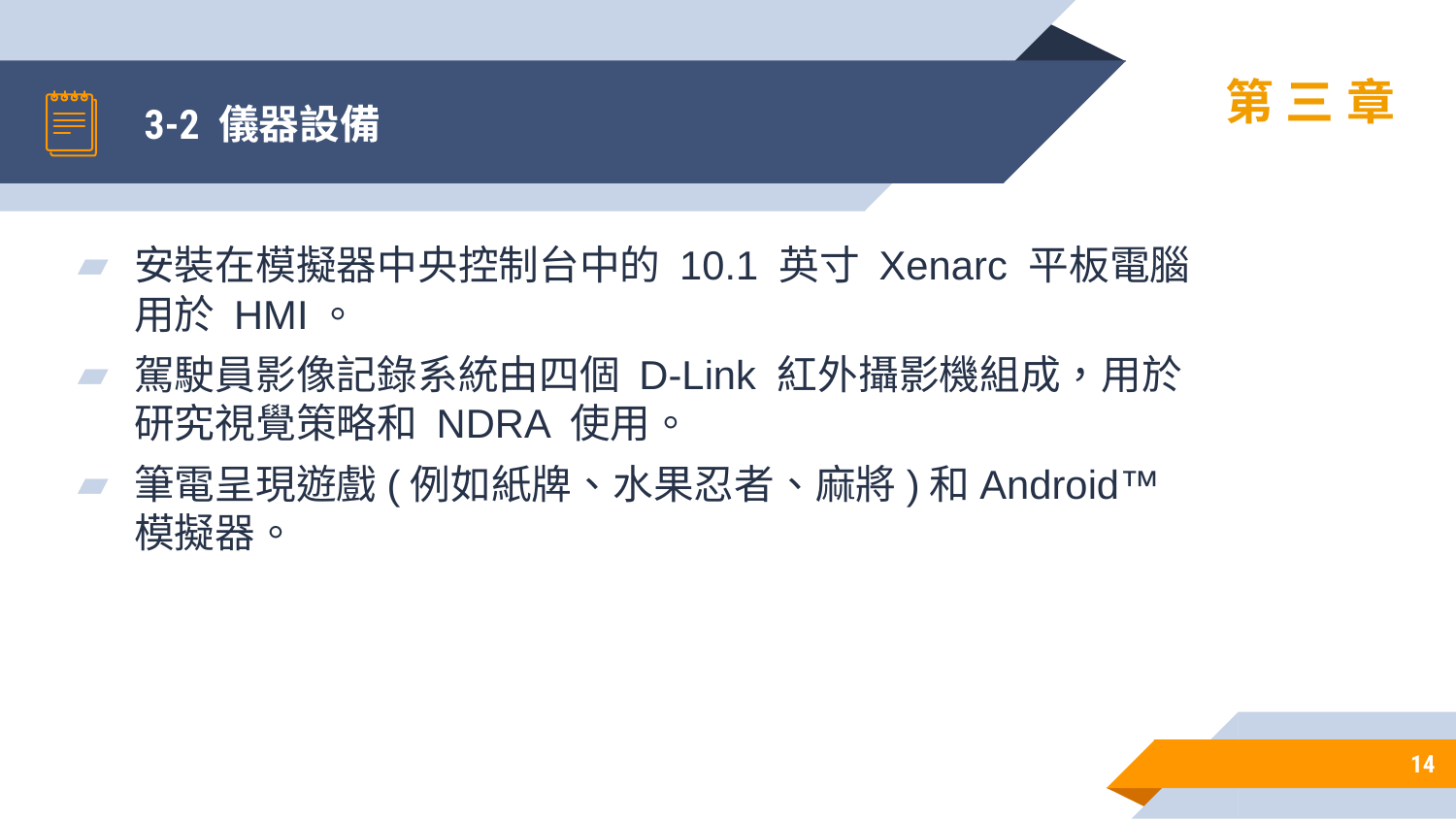

# 3-2 儀器設備
第三章

安裝在模擬器中央控制台中的 10.1 英寸 Xenarc 平板電腦用於 HMI。
駕駛員影像記錄系統由四個 D-Link 紅外攝影機組成，用於研究視覺策略和 NDRA 使用。
筆電呈現遊戲(例如紙牌、水果忍者、麻將)和Android™ 模擬器。

14